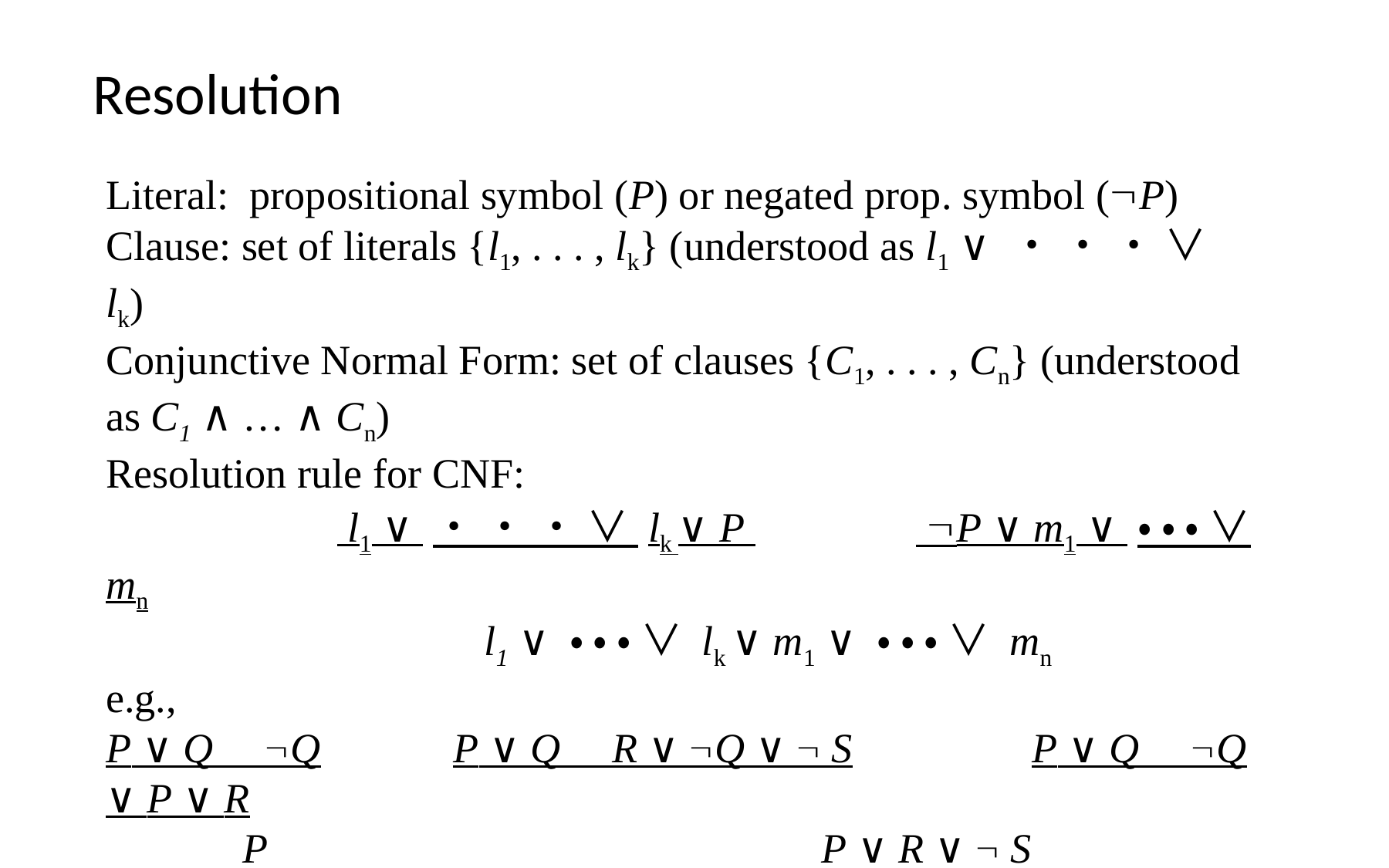

Resolution
Literal:  propositional symbol (P) or negated prop. symbol (¬P)
Clause: set of literals {l1, . . . , lk} (understood as l1 ∨ ・ ・ ・ ∨ lk)
Conjunctive Normal Form: set of clauses {C1, . . . , Cn} (understood as C1 ∧ … ∧ Cn)
Resolution rule for CNF:
		 l1 ∨ ・ ・ ・ ∨ lk ∨ P 		 ¬P ∨ m1 ∨ ・ ・ ・ ∨ mn
			   l1 ∨ ・ ・ ・ ∨ lk ∨ m1 ∨ ・ ・ ・ ∨ mn
e.g.,
P ∨ Q     ¬Q		P ∨ Q     R ∨ ¬Q ∨ ¬ S		P ∨ Q     ¬Q ∨ P ∨ R
	  P					  P ∨ R ∨ ¬ S					   P ∨ R

Resolution is sound and complete for CNF KBs